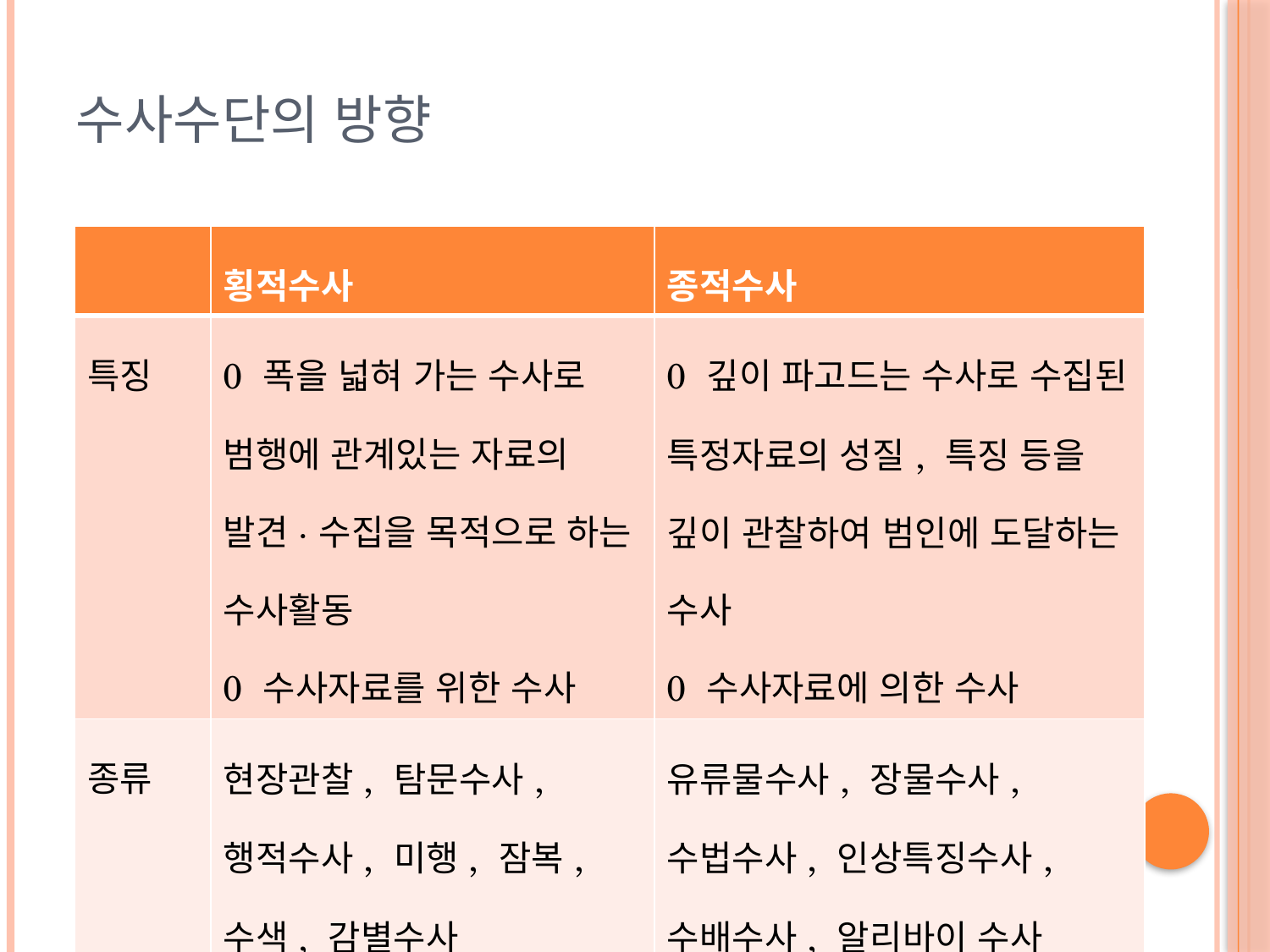

# 수사수단의 방향
|  | 횡적수사 | 종적수사 |
| --- | --- | --- |
| 특징 | 0 폭을 넓혀 가는 수사로 범행에 관계있는 자료의 발견·수집을 목적으로 하는 수사활동 0 수사자료를 위한 수사 | 0 깊이 파고드는 수사로 수집된 특정자료의 성질, 특징 등을 깊이 관찰하여 범인에 도달하는 수사 0 수사자료에 의한 수사 |
| 종류 | 현장관찰, 탐문수사, 행적수사, 미행, 잠복, 수색, 감별수사 | 유류물수사, 장물수사, 수법수사, 인상특징수사, 수배수사, 알리바이 수사 |
| 단점 | 노력과 시간에 있어 비경제적 | 한정된 자료로 판단을 그르칠 가능성 |